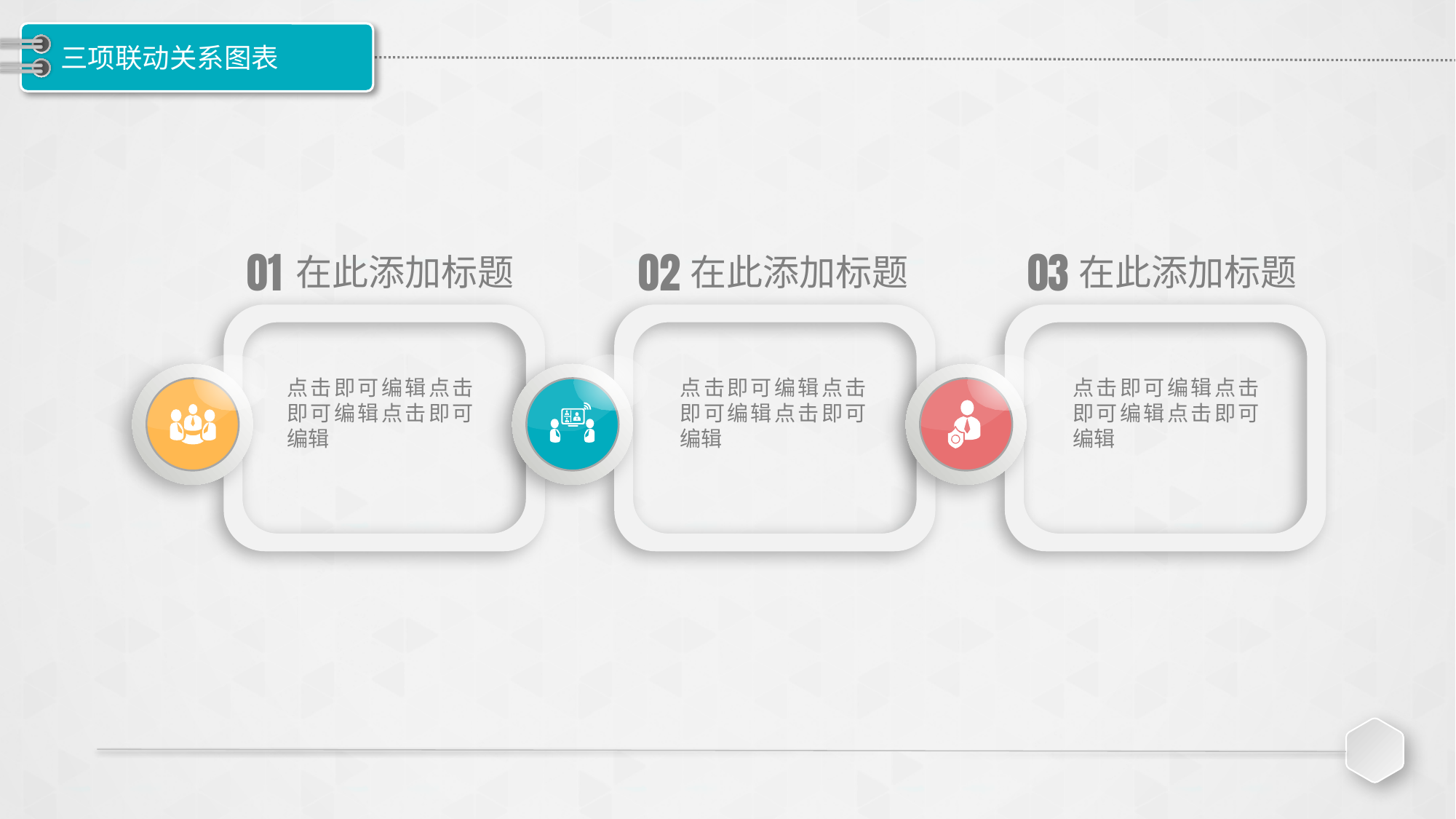

# 三项联动关系图表
01
在此添加标题
02
在此添加标题
03
在此添加标题

点击即可编辑点击即可编辑点击即可编辑
点击即可编辑点击即可编辑点击即可编辑
点击即可编辑点击即可编辑点击即可编辑

66